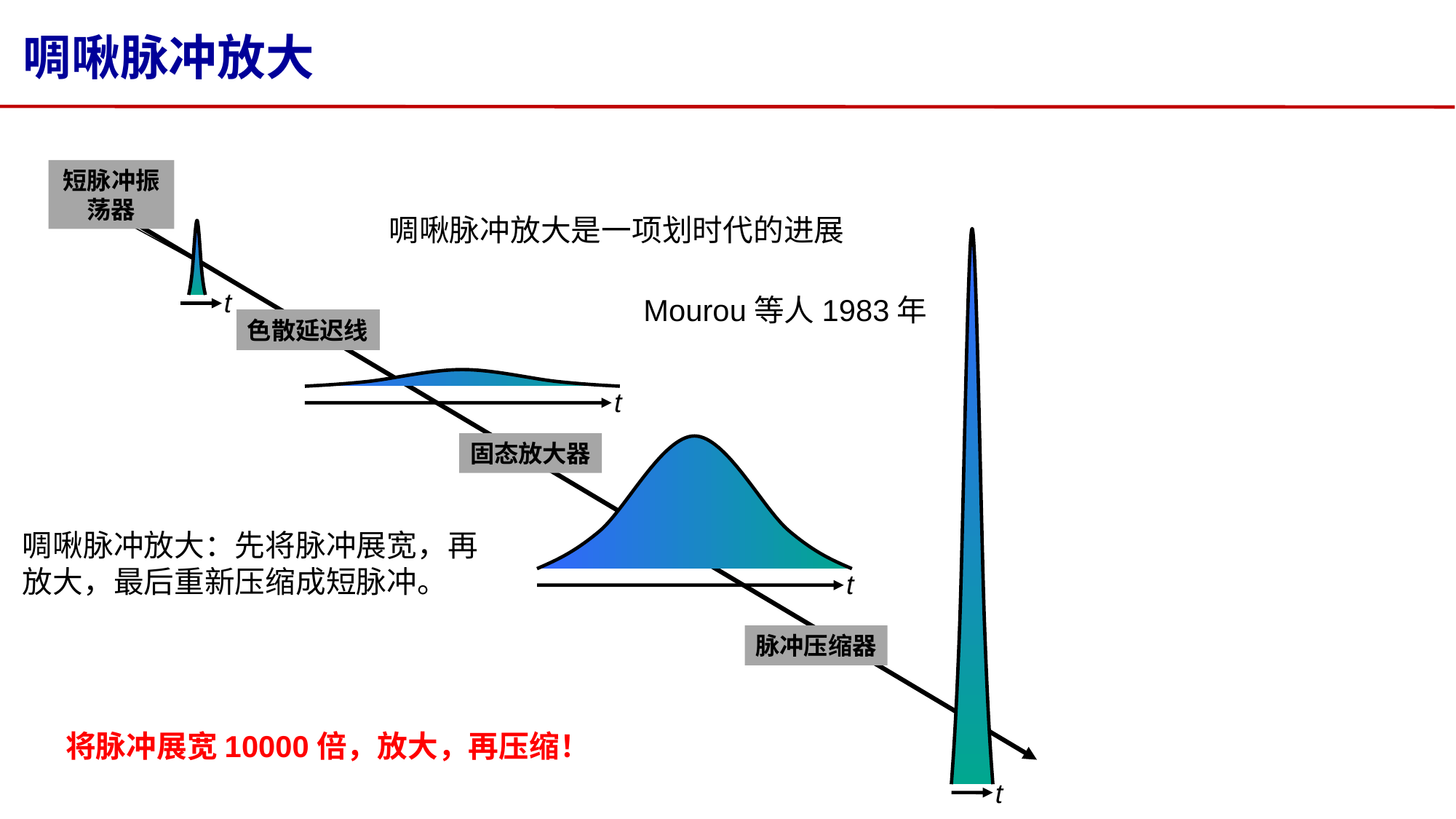

# 啁啾脉冲放大
短脉冲振荡器

啁啾脉冲放大是一项划时代的进展

t
Mourou等人1983年

色散延迟线

t

固态放大器

啁啾脉冲放大：先将脉冲展宽，再放大，最后重新压缩成短脉冲。
t

脉冲压缩器
将脉冲展宽10000倍，放大，再压缩！
t